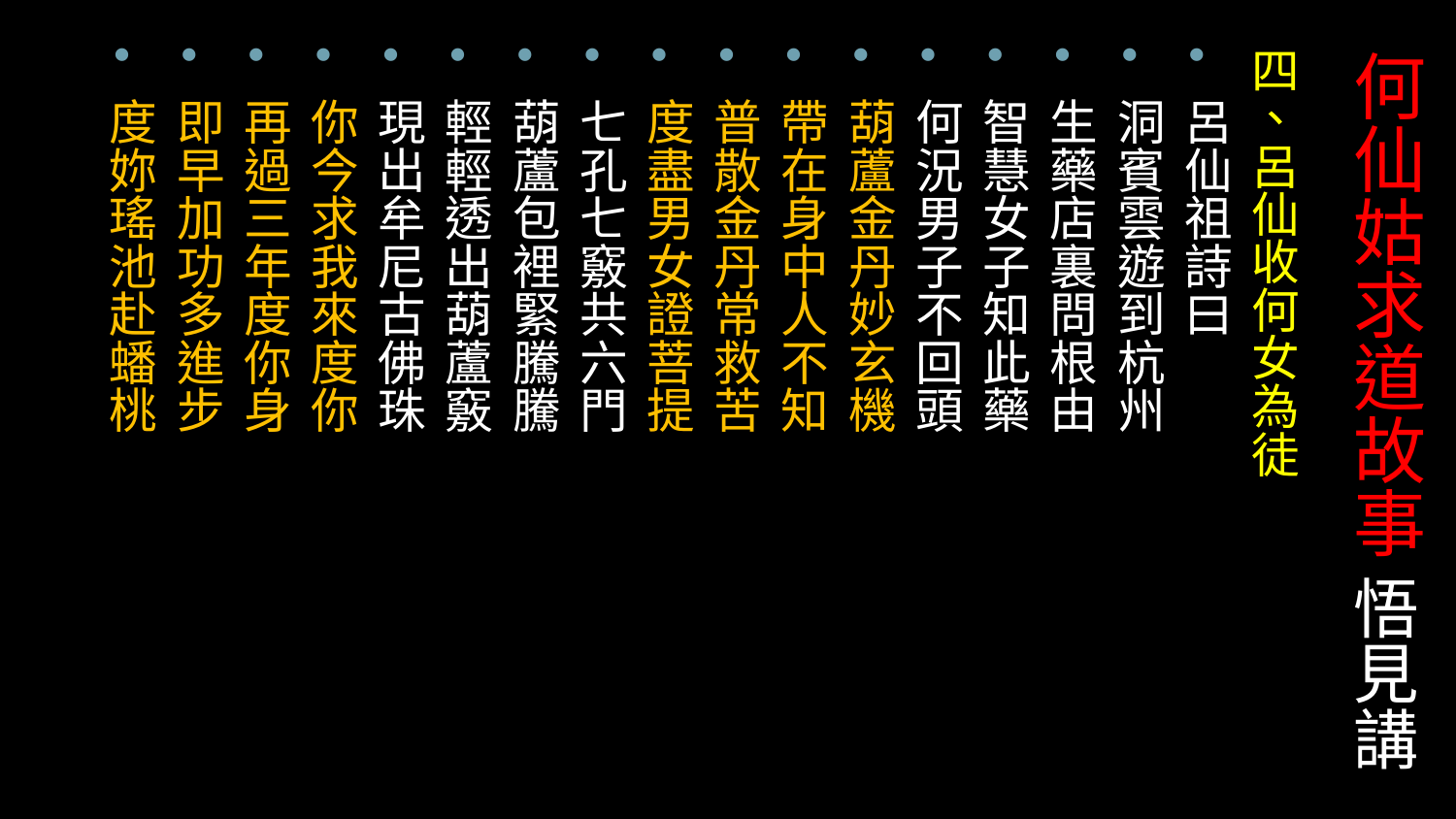

四、呂仙收何女為徒
呂仙祖詩曰
洞賓雲遊到杭州
生藥店裏問根由
智慧女子知此藥
何況男子不回頭
葫蘆金丹妙玄機
帶在身中人不知
普散金丹常救苦
度盡男女證菩提
七孔七竅共六門
葫蘆包裡緊騰騰
輕輕透出葫蘆竅
現出牟尼古佛珠
你今求我來度你
再過三年度你身
即早加功多進步
度妳瑤池赴蟠桃

# 何仙姑求道故事 悟見講